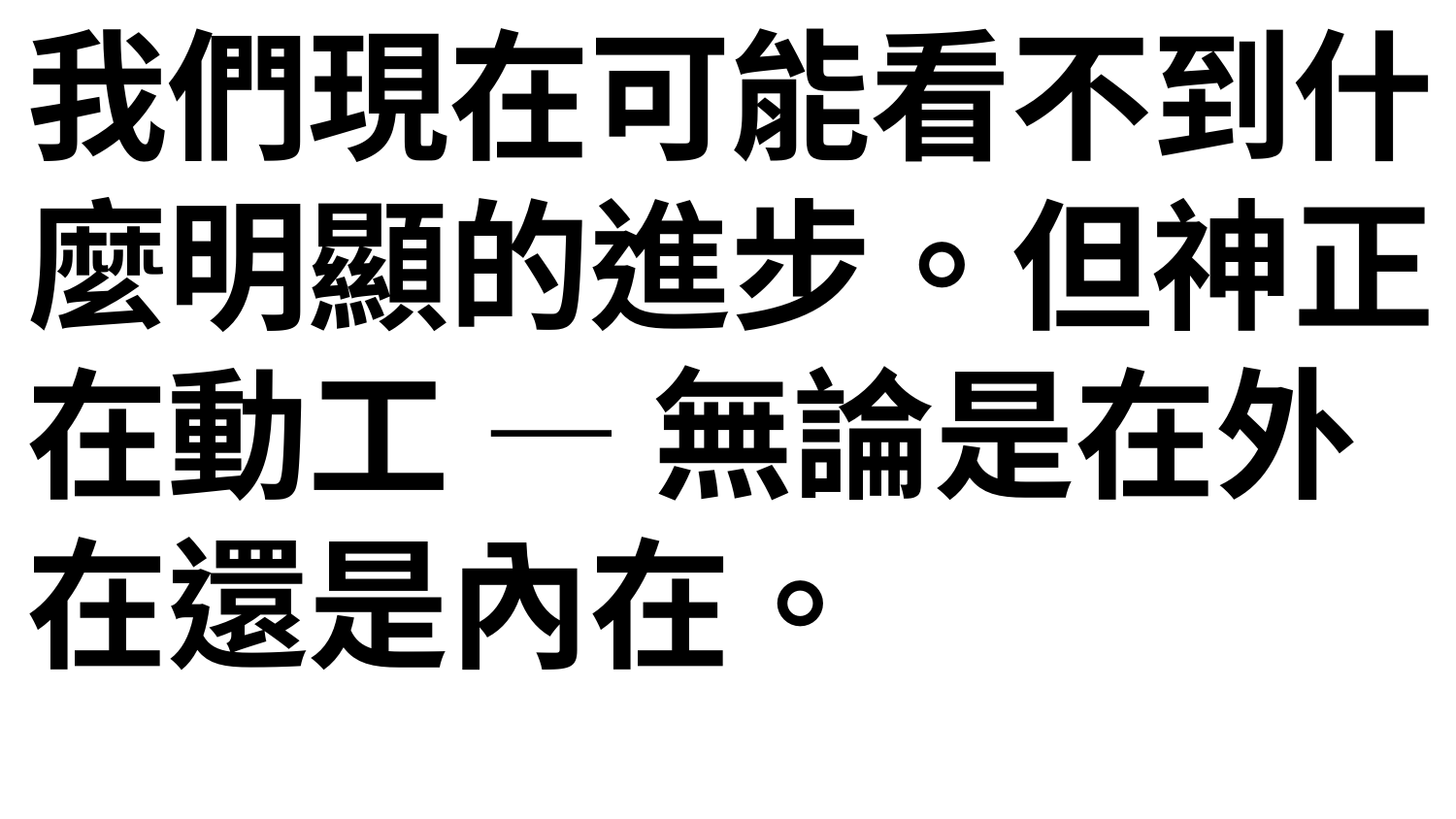

我們現在可能看不到什麼明顯的進步。但神正在動工 — 無論是在外在還是內在。